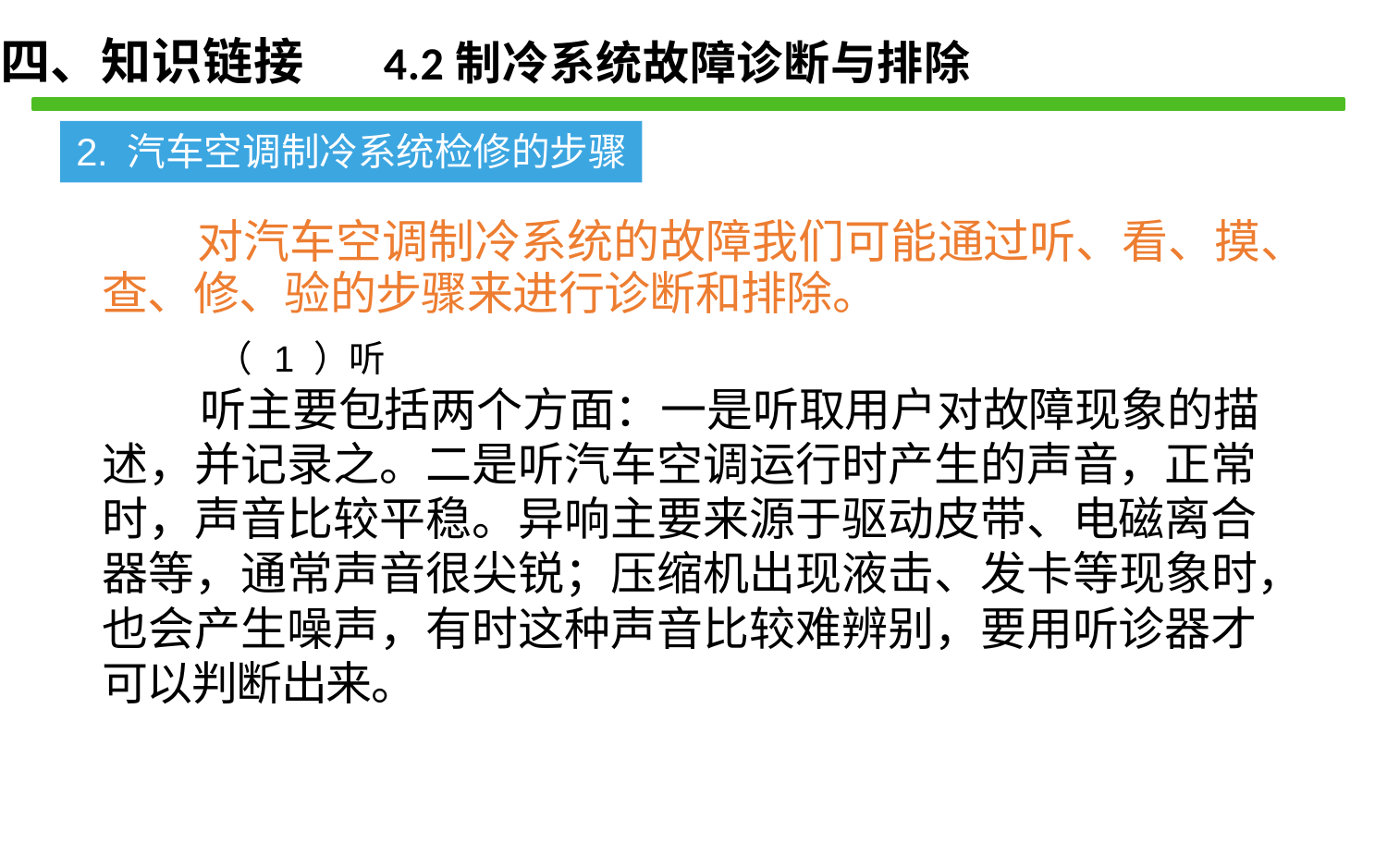

四、知识链接     4.2制冷系统故障诊断与排除

2. 汽车空调制冷系统检修的步骤

对汽车空调制冷系统的故障我们可能通过听、看、摸、 查、修、验的步骤来进行诊断和排除。
（ 1 ）听
听主要包括两个方面：一是听取用户对故障现象的描    述，并记录之。二是听汽车空调运行时产生的声音，正常    时，声音比较平稳。异响主要来源于驱动皮带、电磁离合    器等，通常声音很尖锐；压缩机出现液击、发卡等现象时， 也会产生噪声，有时这种声音比较难辨别，要用听诊器才    可以判断出来。